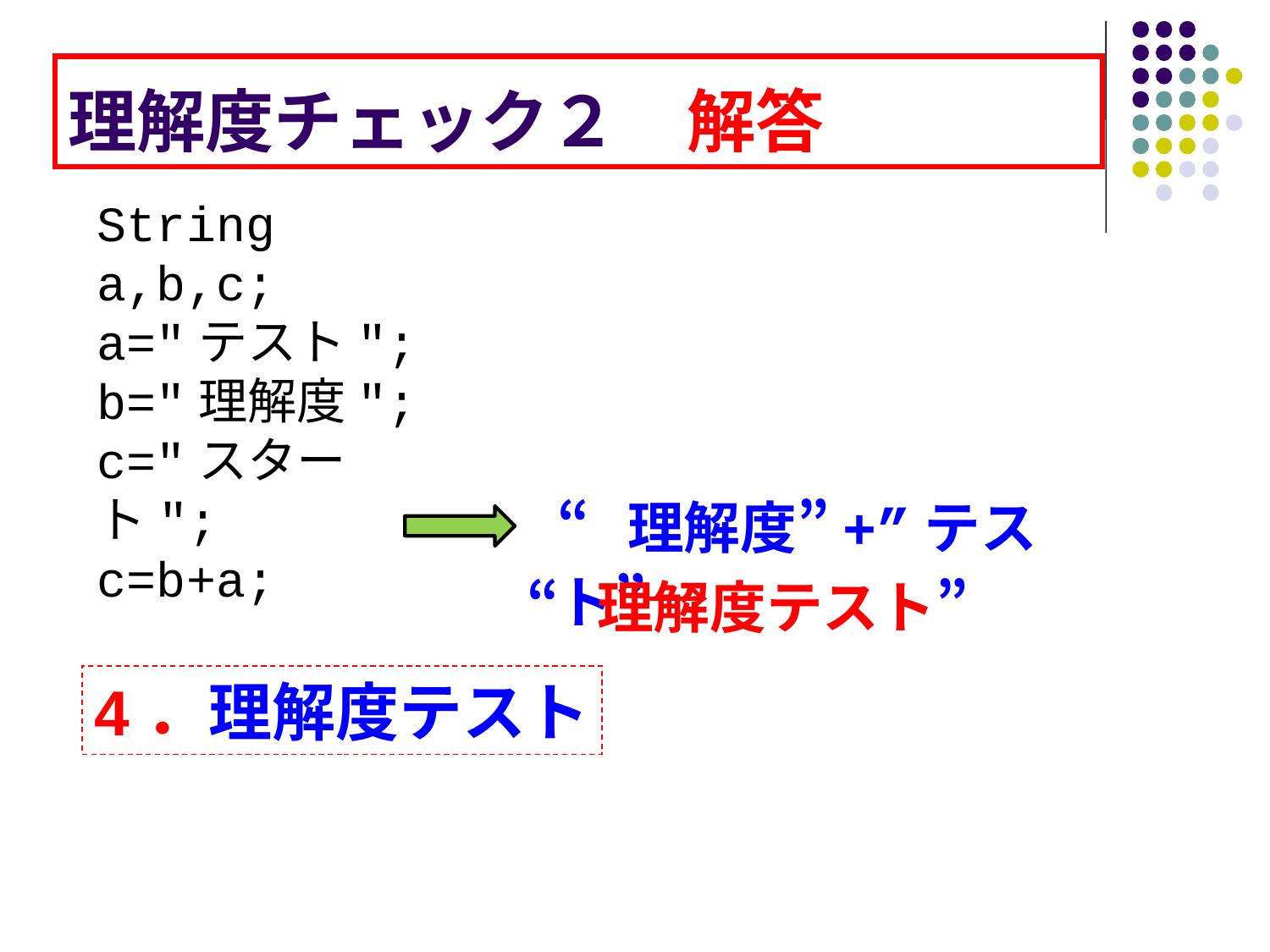

# 理解度チェック２　解答
String a,b,c;
a="テスト";
b="理解度";
c="スタート";
c=b+a;
“理解度”+”テスト”→

“理解度テスト”
4．理解度テスト